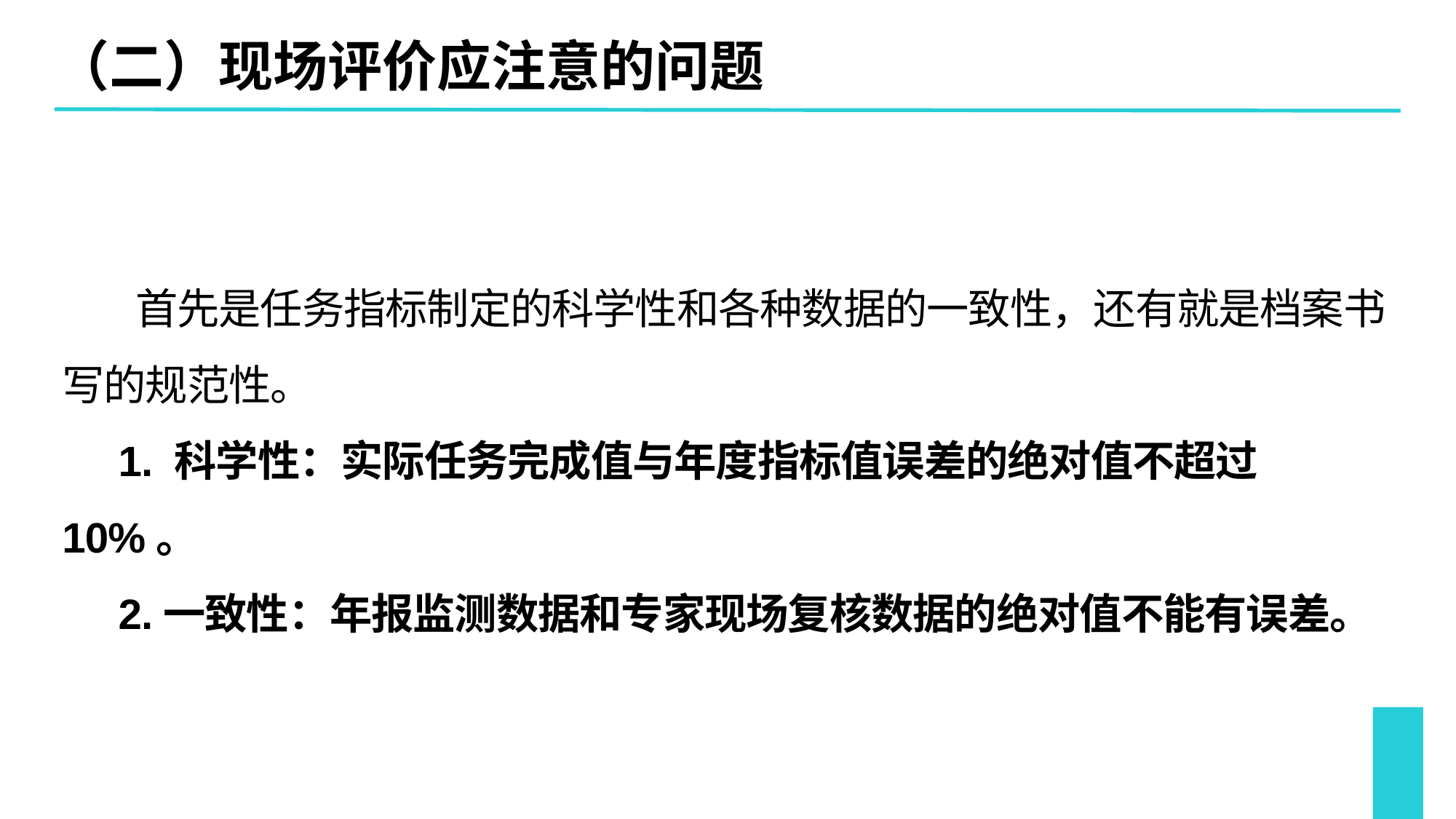

（二）现场评价应注意的问题
       首先是任务指标制定的科学性和各种数据的一致性，还有就是档案书写的规范性。
     1. 科学性：实际任务完成值与年度指标值误差的绝对值不超过10%。
     2.一致性：年报监测数据和专家现场复核数据的绝对值不能有误差。